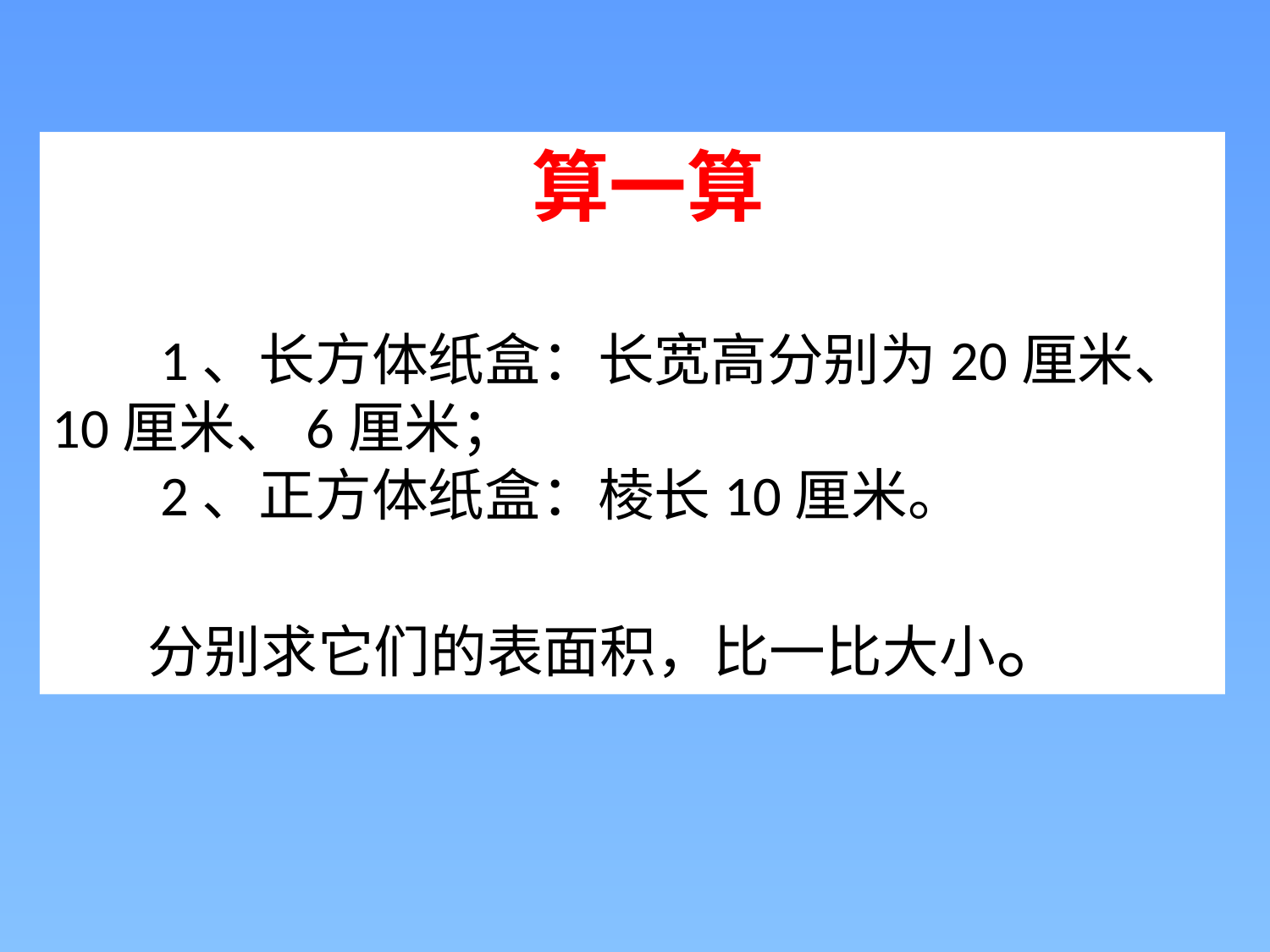

算一算

      1、长方体纸盒：长宽高分别为20厘米、10厘米、6厘米；
      2、正方体纸盒：棱长10厘米。

    分别求它们的表面积，比一比大小。